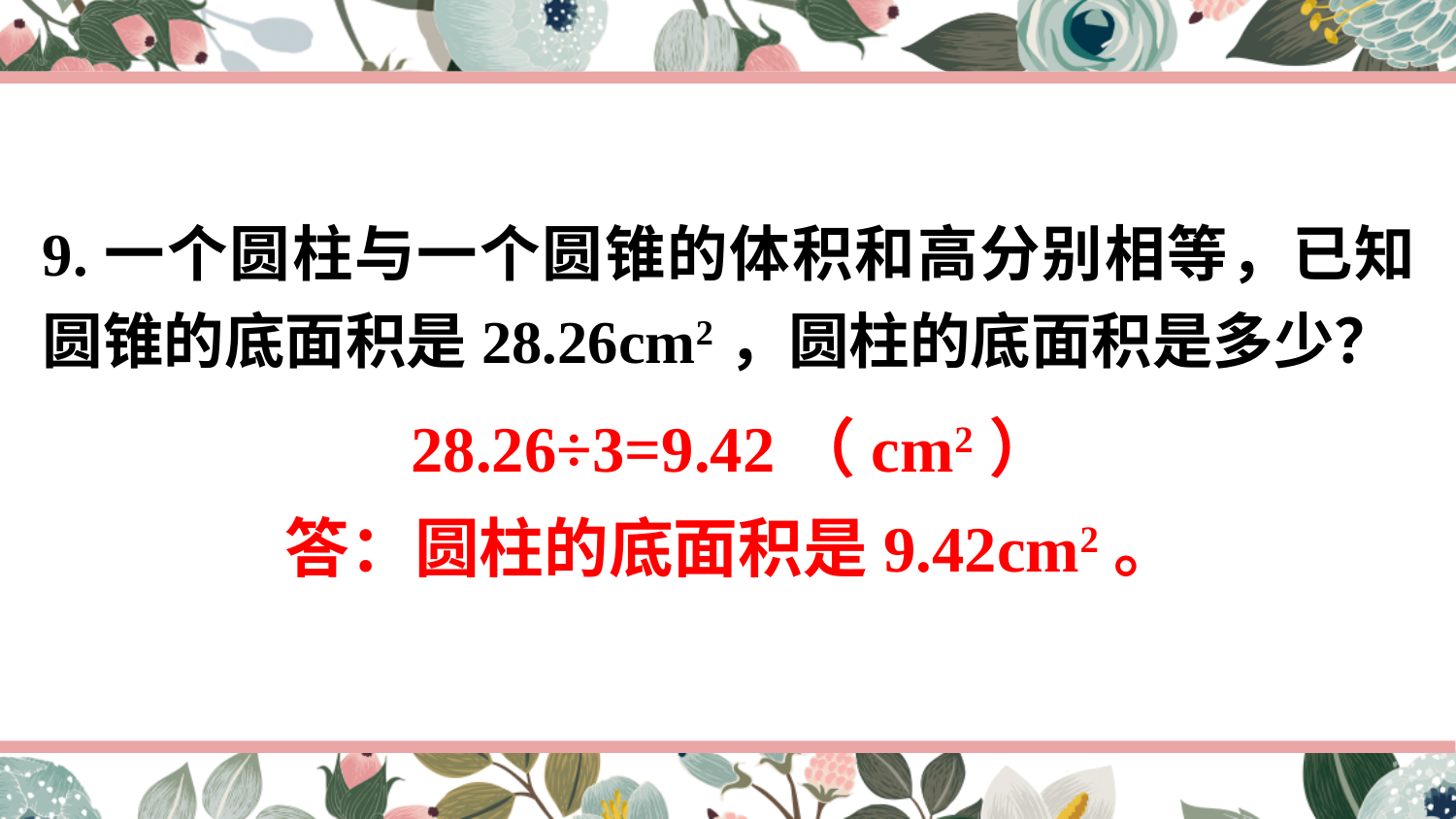

9.一个圆柱与一个圆锥的体积和高分别相等，已知圆锥的底面积是28.26cm2，圆柱的底面积是多少？
28.26÷3=9.42（cm2）
答：圆柱的底面积是9.42cm2。